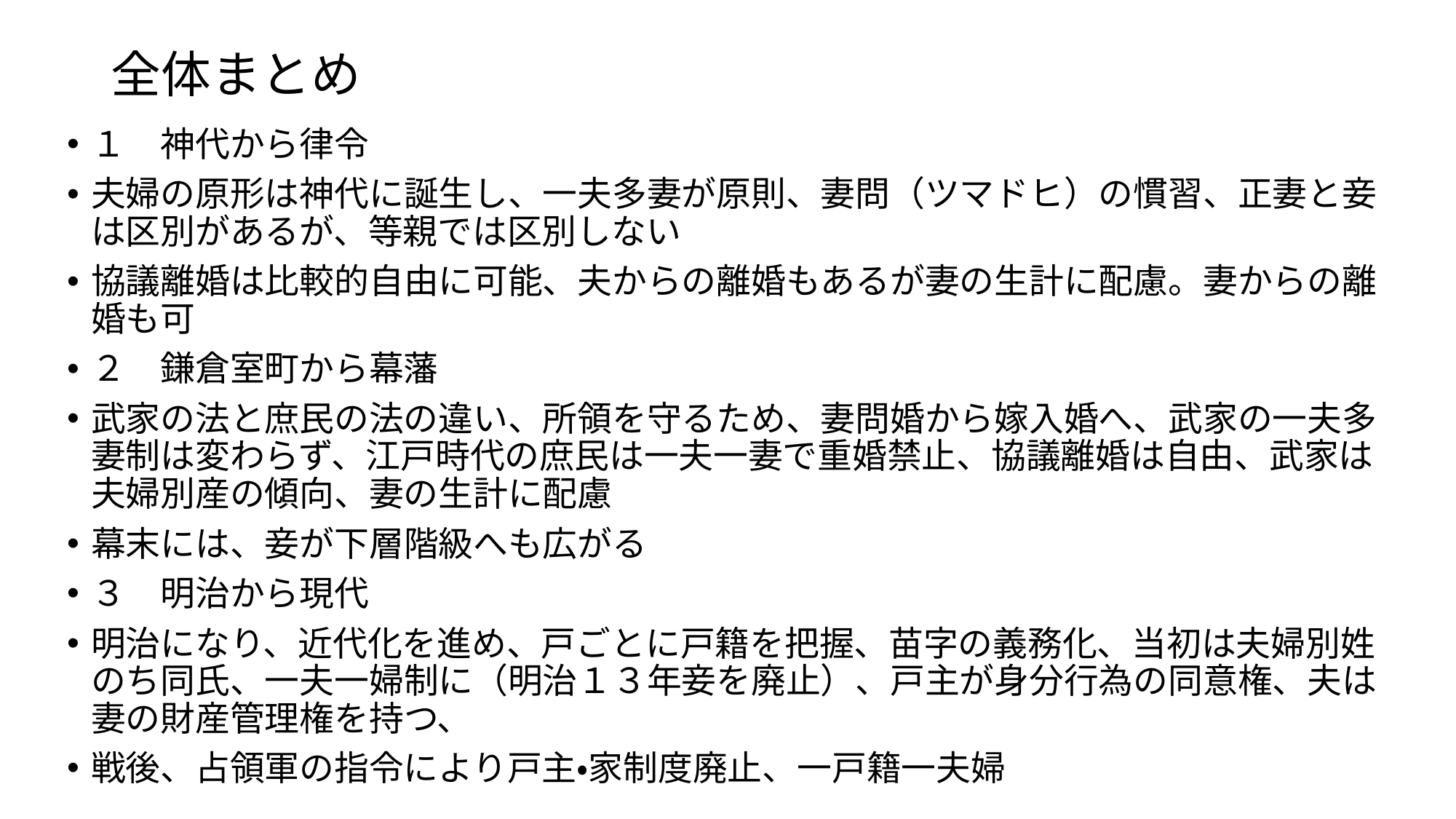

# 全体まとめ
１　神代から律令
夫婦の原形は神代に誕生し、一夫多妻が原則、妻問（ツマドヒ）の慣習、正妻と妾は区別があるが、等親では区別しない
協議離婚は比較的自由に可能、夫からの離婚もあるが妻の生計に配慮。妻からの離婚も可
２　鎌倉室町から幕藩
武家の法と庶民の法の違い、所領を守るため、妻問婚から嫁入婚へ、武家の一夫多妻制は変わらず、江戸時代の庶民は一夫一妻で重婚禁止、協議離婚は自由、武家は夫婦別産の傾向、妻の生計に配慮
幕末には、妾が下層階級へも広がる
３　明治から現代
明治になり、近代化を進め、戸ごとに戸籍を把握、苗字の義務化、当初は夫婦別姓のち同氏、一夫一婦制に（明治１３年妾を廃止）、戸主が身分行為の同意権、夫は妻の財産管理権を持つ、
戦後、占領軍の指令により戸主・家制度廃止、一戸籍一夫婦